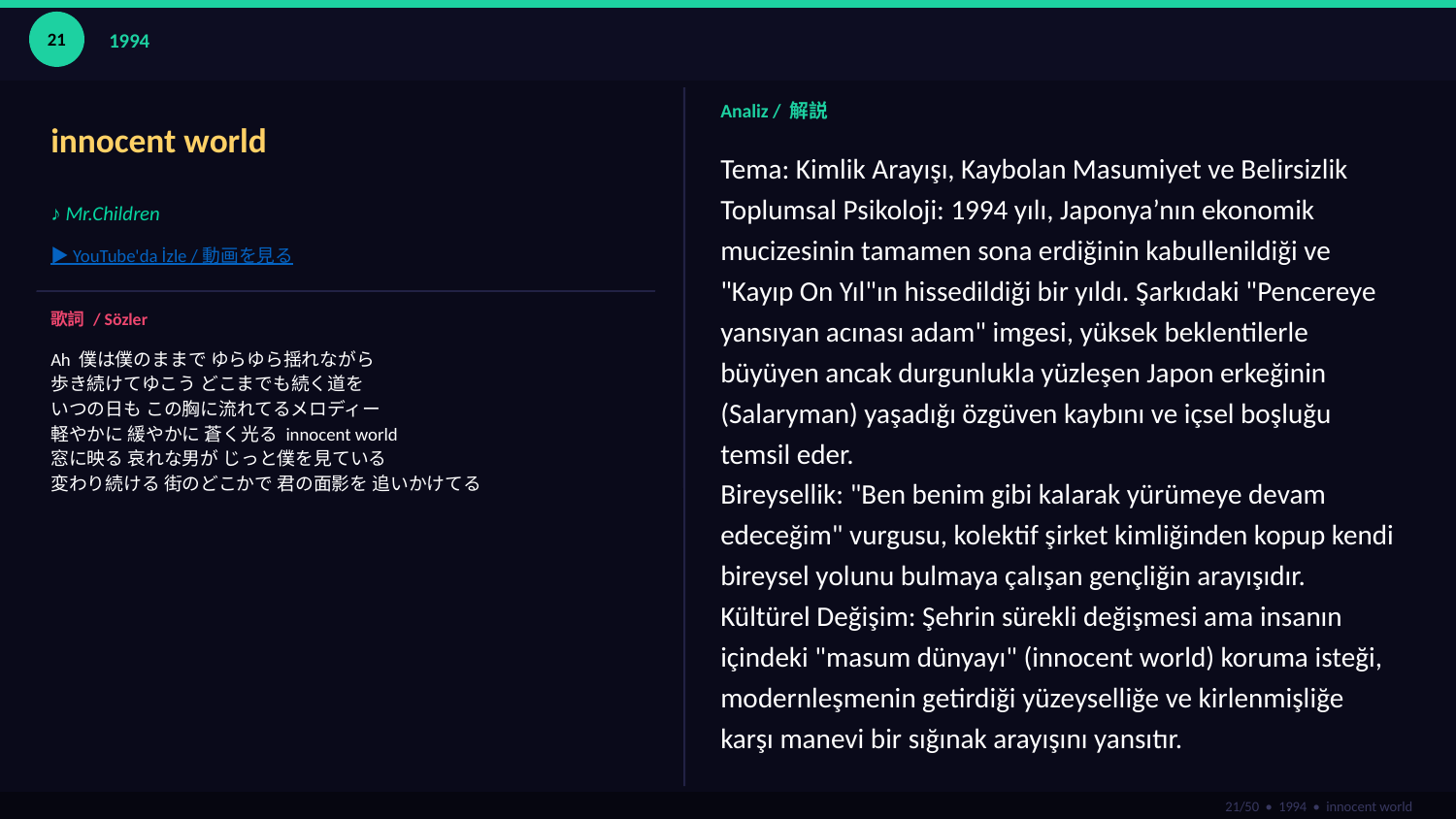

21
1994
innocent world

Analiz / 解説
Tema: Kimlik Arayışı, Kaybolan Masumiyet ve Belirsizlik
Toplumsal Psikoloji: 1994 yılı, Japonya’nın ekonomik mucizesinin tamamen sona erdiğinin kabullenildiği ve "Kayıp On Yıl"ın hissedildiği bir yıldı. Şarkıdaki "Pencereye yansıyan acınası adam" imgesi, yüksek beklentilerle büyüyen ancak durgunlukla yüzleşen Japon erkeğinin (Salaryman) yaşadığı özgüven kaybını ve içsel boşluğu temsil eder.
Bireysellik: "Ben benim gibi kalarak yürümeye devam edeceğim" vurgusu, kolektif şirket kimliğinden kopup kendi bireysel yolunu bulmaya çalışan gençliğin arayışıdır.
Kültürel Değişim: Şehrin sürekli değişmesi ama insanın içindeki "masum dünyayı" (innocent world) koruma isteği, modernleşmenin getirdiği yüzeyselliğe ve kirlenmişliğe karşı manevi bir sığınak arayışını yansıtır.
♪ Mr.Children
▶ YouTube'da İzle / 動画を見る

歌詞 / Sözler
Ah 僕は僕のままで ゆらゆら揺れながら
歩き続けてゆこう どこまでも続く道を
いつの日も この胸に流れてるメロディー
軽やかに 緩やかに 蒼く光る innocent world
窓に映る 哀れな男が じっと僕を見ている
変わり続ける 街のどこかで 君の面影を 追いかけてる

21/50  •  1994  •  innocent world